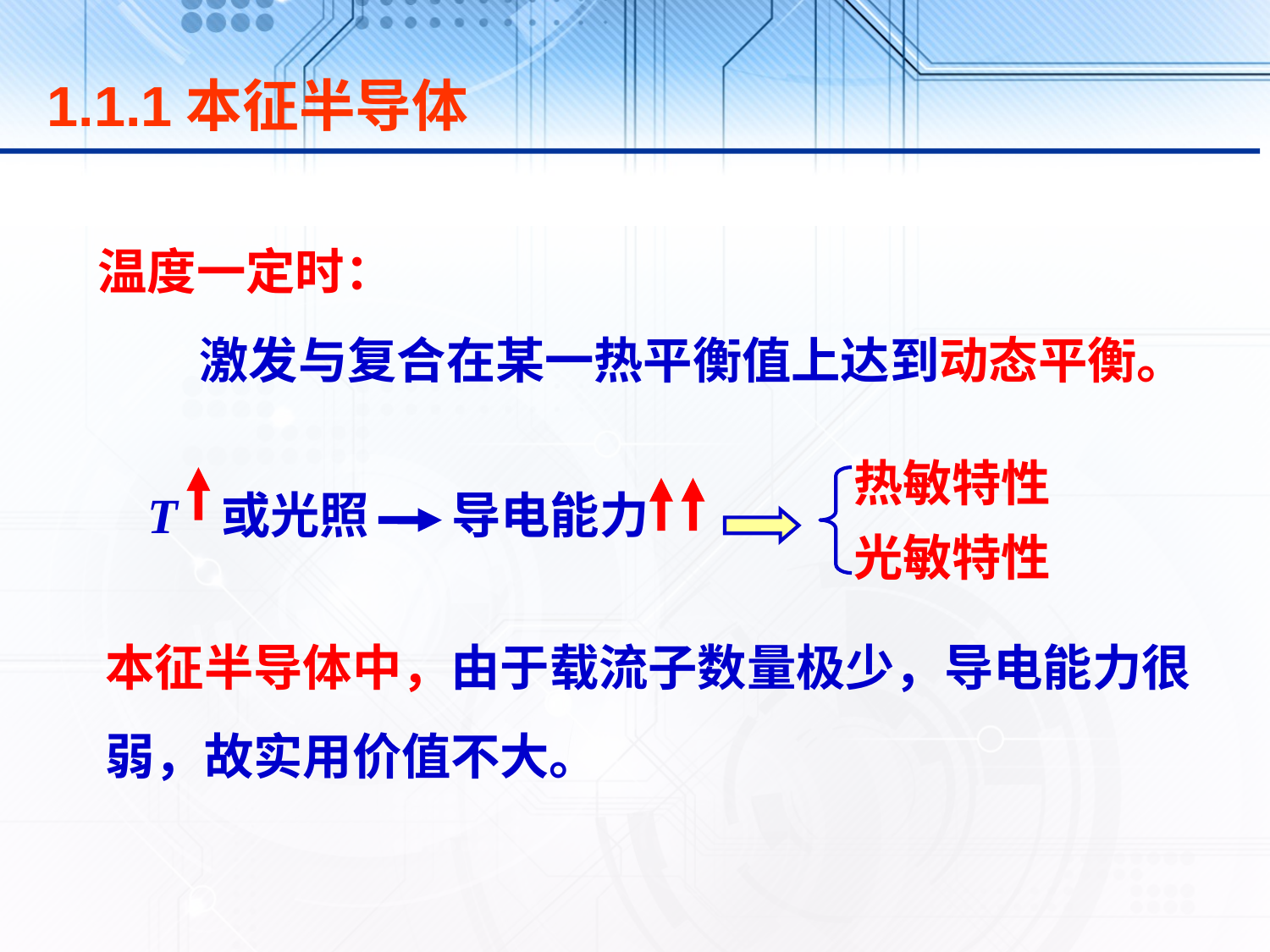

1.1.1本征半导体

温度一定时：
        激发与复合在某一热平衡值上达到动态平衡。
热敏特性

T
或光照
导电能力

光敏特性
本征半导体中，由于载流子数量极少，导电能力很弱，故实用价值不大。